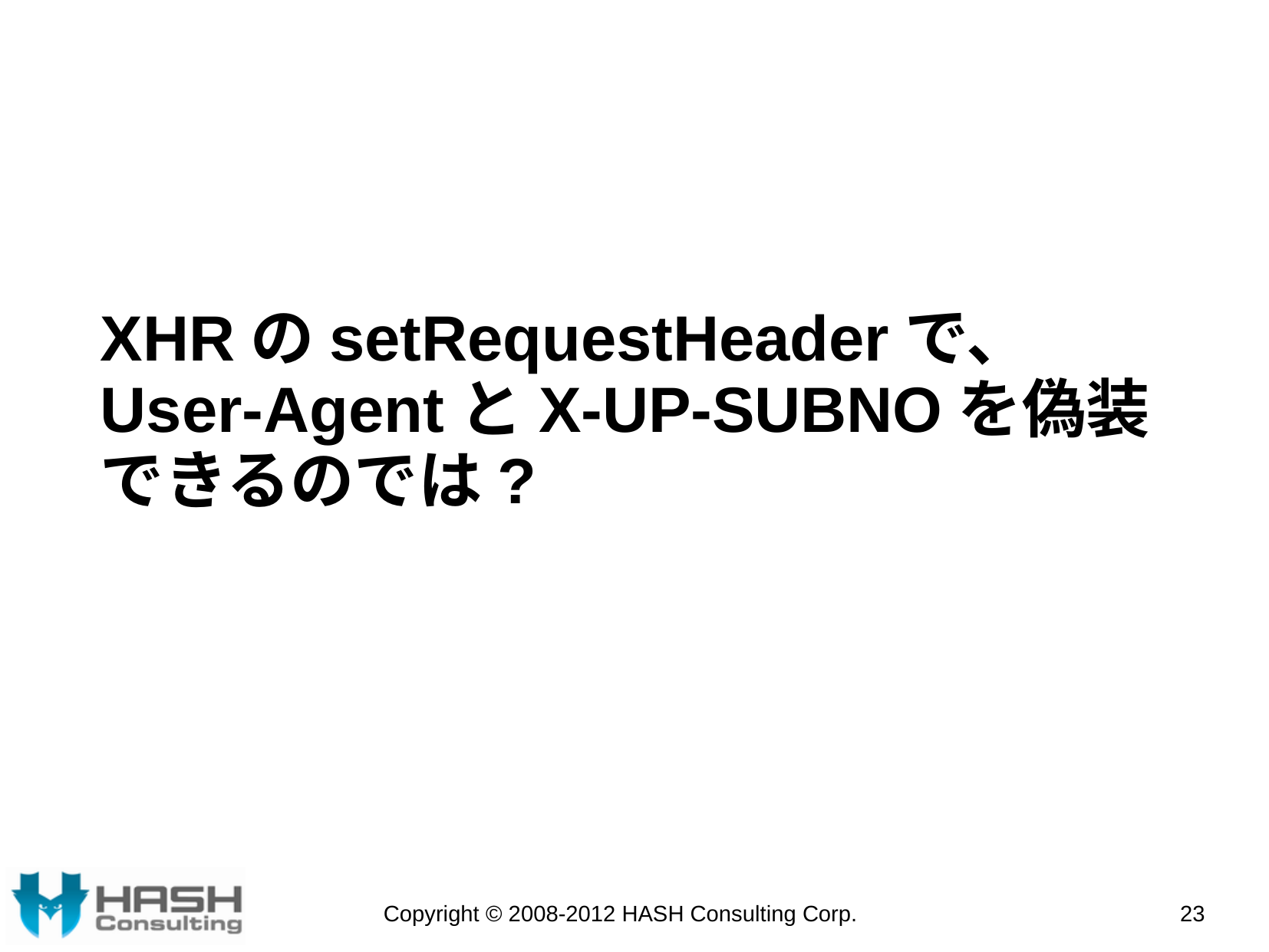

# XHRのsetRequestHeaderで、 User-AgentとX-UP-SUBNOを偽装できるのでは?
Copyright © 2008-2012 HASH Consulting Corp.
23